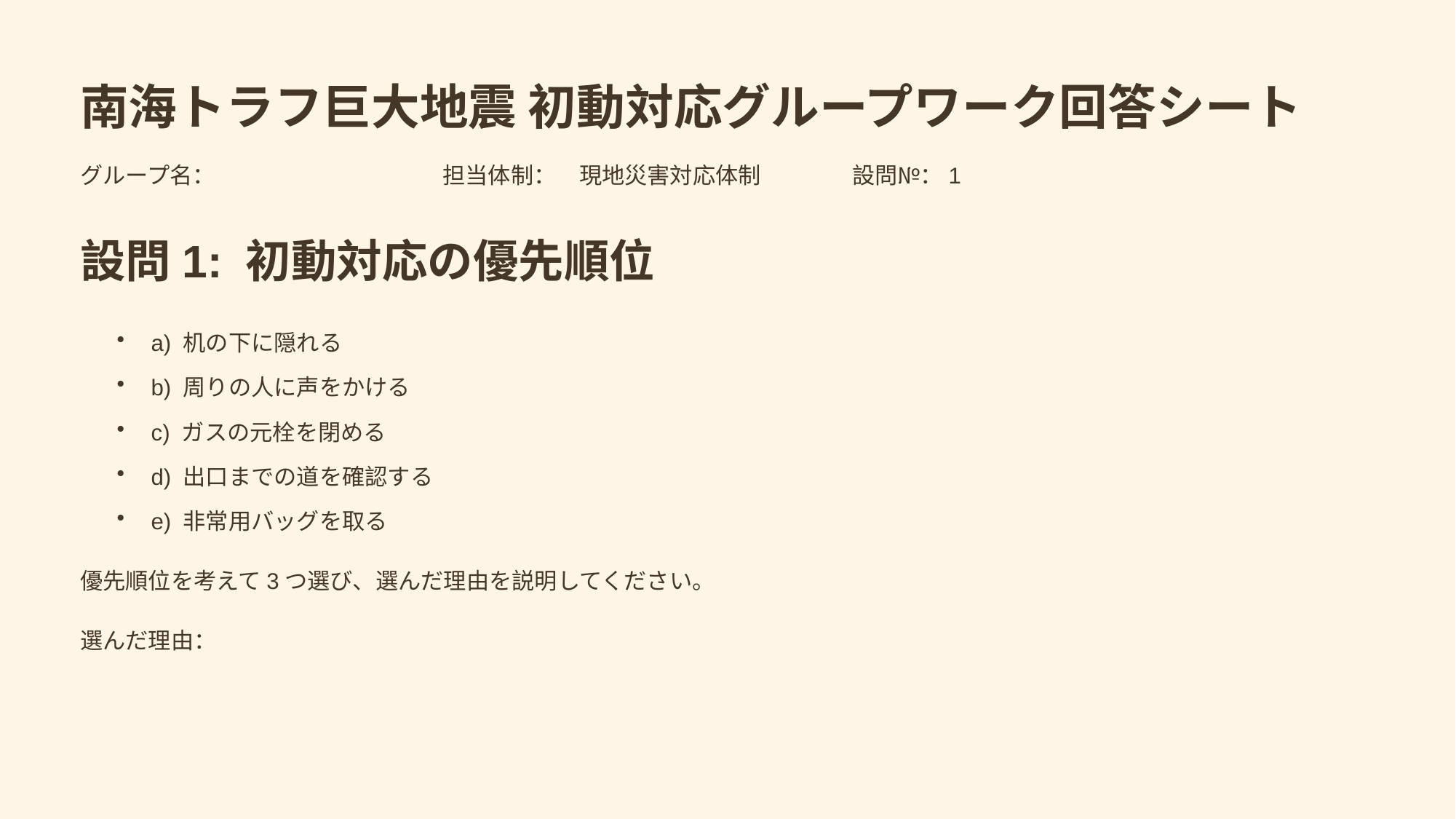

南海トラフ巨大地震 初動対応グループワーク回答シート
グループ名：　　　　　　　　　　担当体制：　現地災害対応体制　　　　設問№：1
設問1: 初動対応の優先順位
a) 机の下に隠れる
b) 周りの人に声をかける
c) ガスの元栓を閉める
d) 出口までの道を確認する
e) 非常用バッグを取る
優先順位を考えて3つ選び、選んだ理由を説明してください。
選んだ理由：